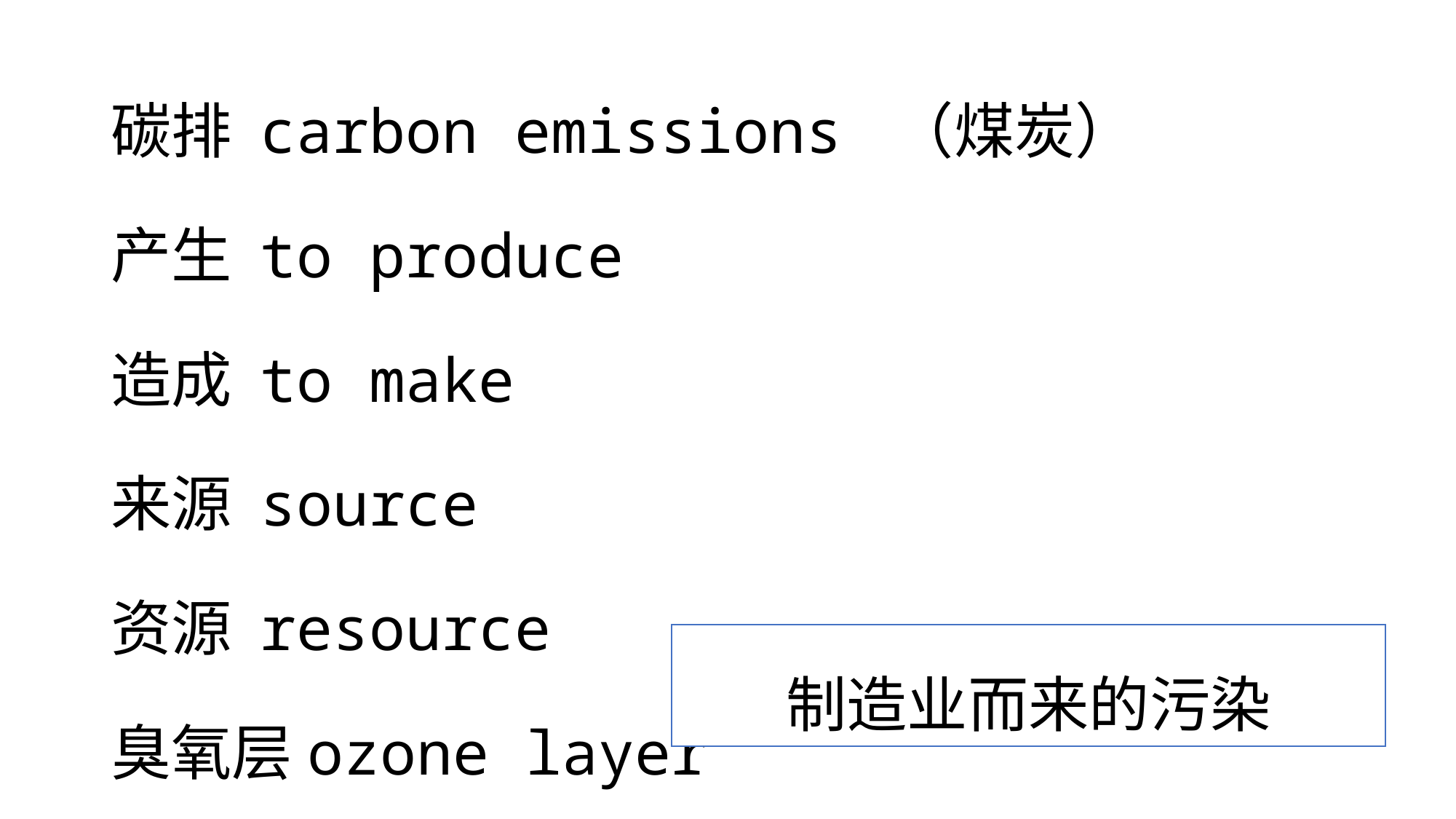

碳排 carbon emissions （煤炭）
产生 to produce
造成 to make
来源 source
资源 resource
臭氧层ozone layer
制造业而来的污染